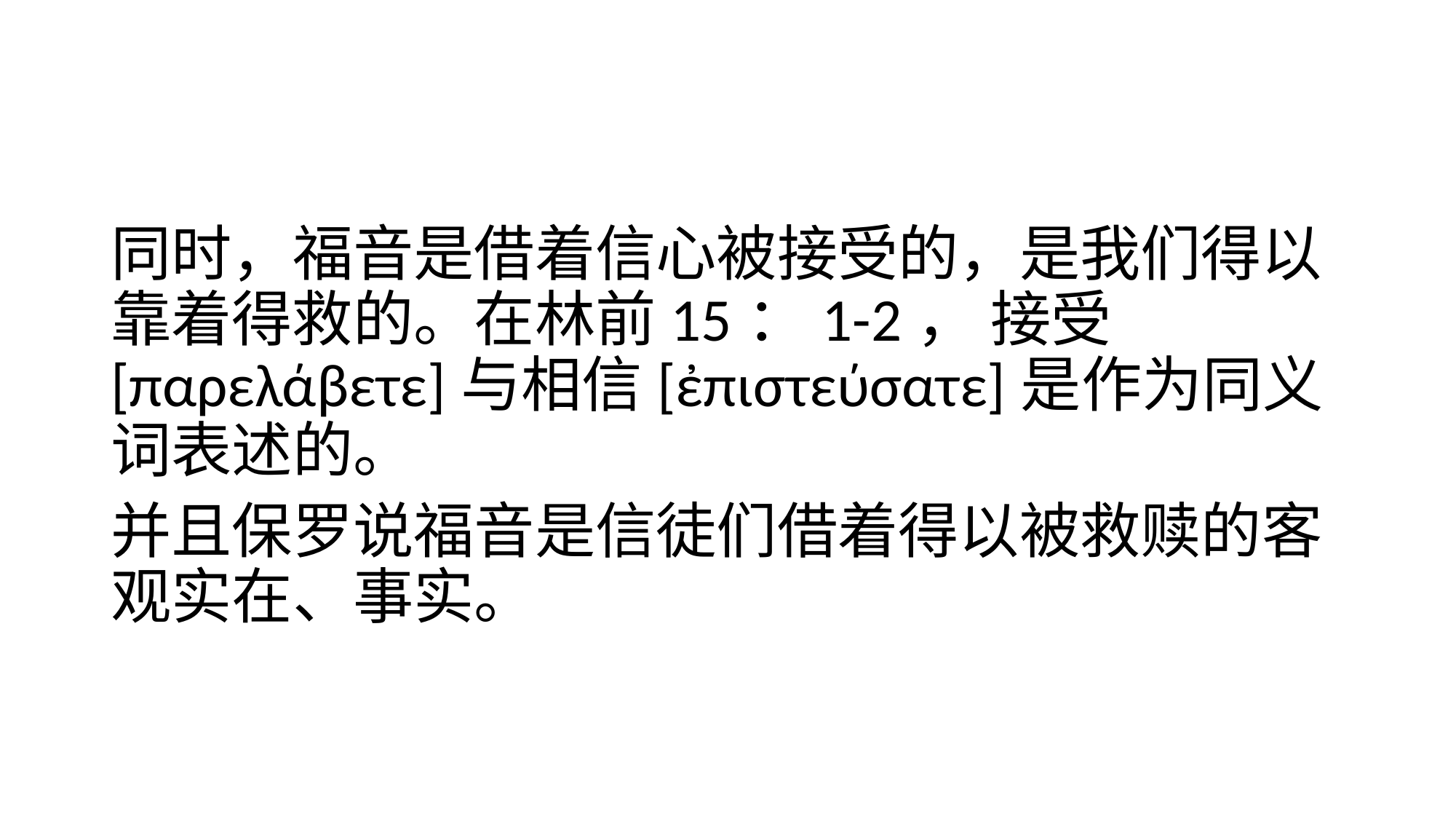

#
同时，福音是借着信心被接受的，是我们得以靠着得救的。在林前15：1-2， 接受[παρελάβετε]与相信[ἐπιστεύσατε]是作为同义词表述的。
并且保罗说福音是信徒们借着得以被救赎的客观实在、事实。